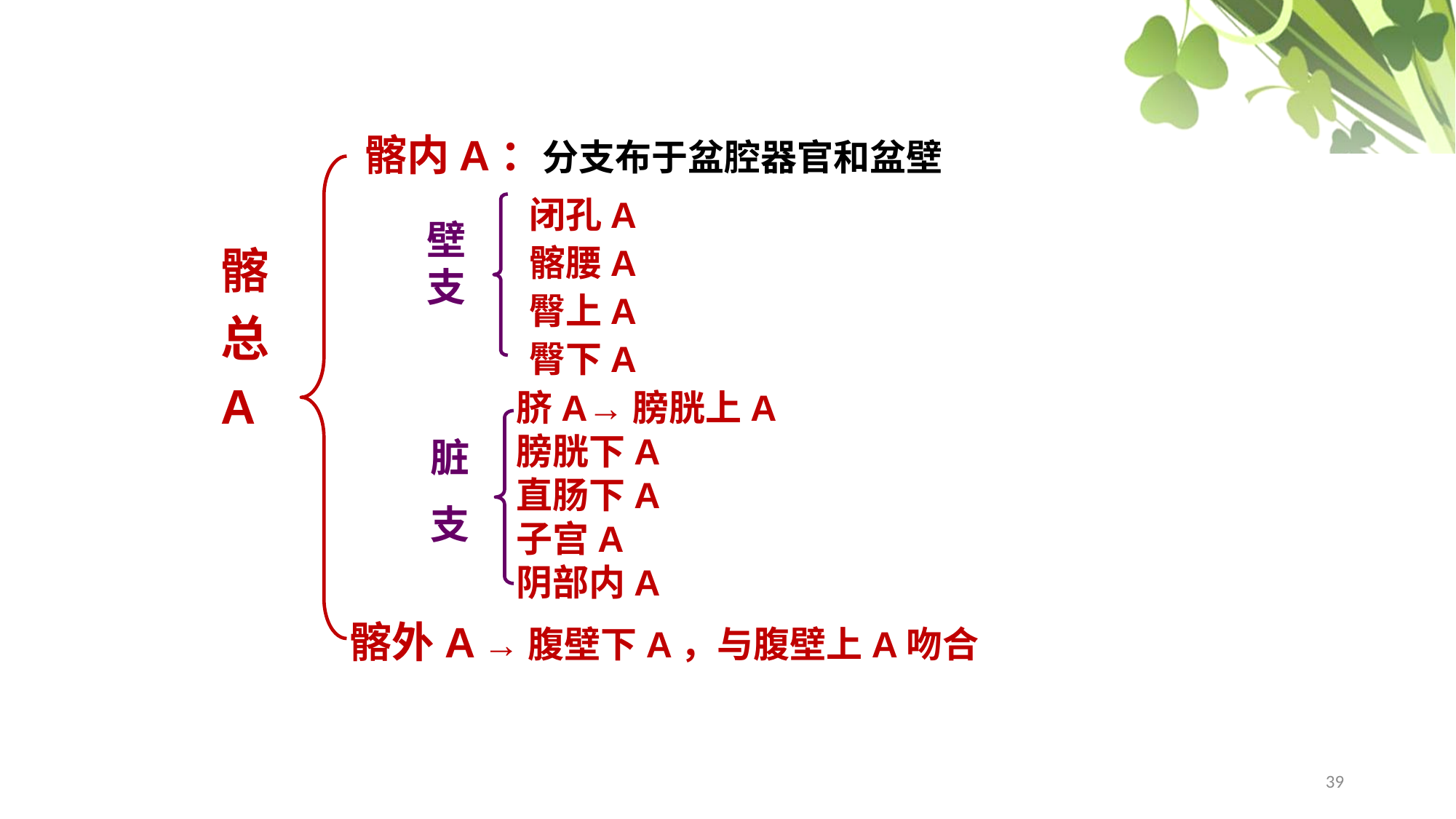

髂内A：分支布于盆腔器官和盆壁

髂
总
A
髂外A →腹壁下A，与腹壁上A吻合
闭孔A
髂腰A
臀上A
臀下A

壁
支
脏
支
脐A→膀胱上A
膀胱下A
直肠下A
子宫A
阴部内A

39